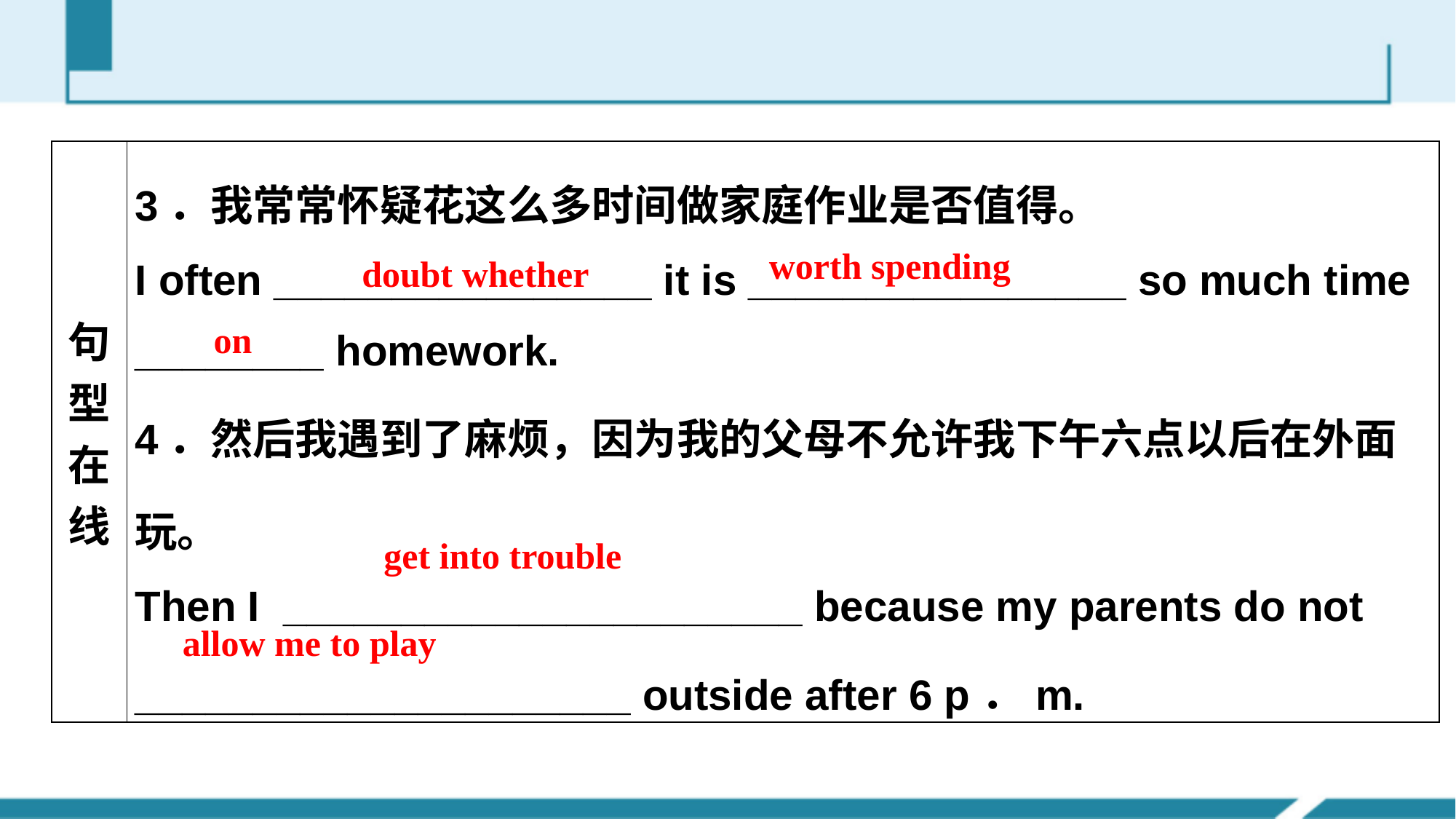

#
| 句型在线 | 3．我常常怀疑花这么多时间做家庭作业是否值得。 I often \_\_\_\_\_\_\_\_\_\_\_\_\_\_\_\_ it is \_\_\_\_\_\_\_\_\_\_\_\_\_\_\_\_ so much time \_\_\_\_\_\_\_\_ homework. 4．然后我遇到了麻烦，因为我的父母不允许我下午六点以后在外面玩。 Then I \_\_\_\_\_\_\_\_\_\_\_\_\_\_\_\_\_\_\_\_\_\_ because my parents do not \_\_\_\_\_\_\_\_\_\_\_\_\_\_\_\_\_\_\_\_\_ outside after 6 p．m. |
| --- | --- |
worth spending
doubt whether
on
get into trouble
allow me to play